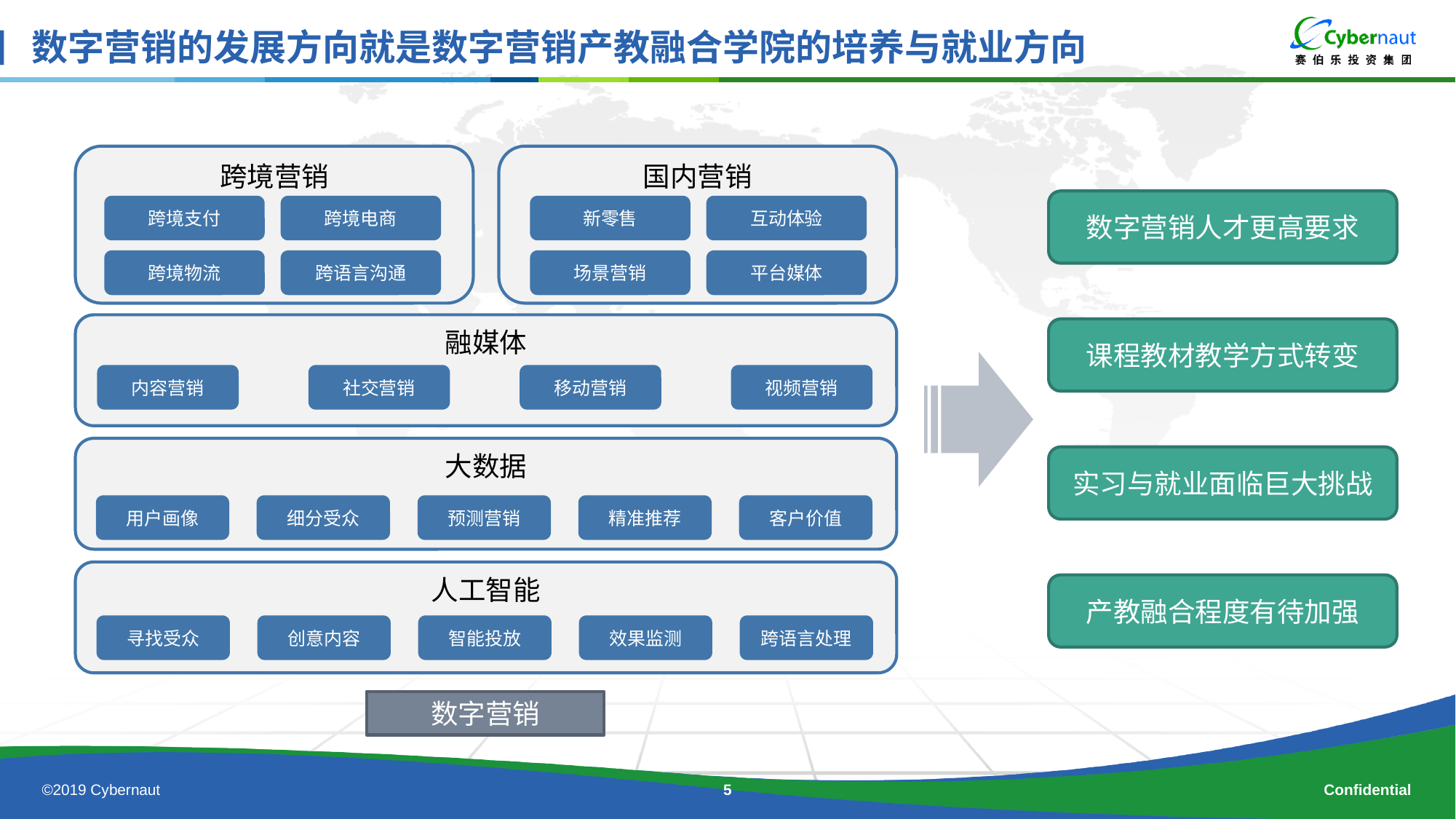

# 数字营销的发展方向就是数字营销产教融合学院的培养与就业方向
跨境营销
国内营销
跨境支付
跨境电商
新零售
互动体验
跨境物流
跨语言沟通
场景营销
平台媒体
融媒体
内容营销
社交营销
移动营销
视频营销
大数据
用户画像
细分受众
预测营销
精准推荐
客户价值
人工智能
寻找受众
创意内容
智能投放
效果监测
跨语言处理
数字营销人才更高要求
课程教材教学方式转变

实习与就业面临巨大挑战
产教融合程度有待加强
数字营销